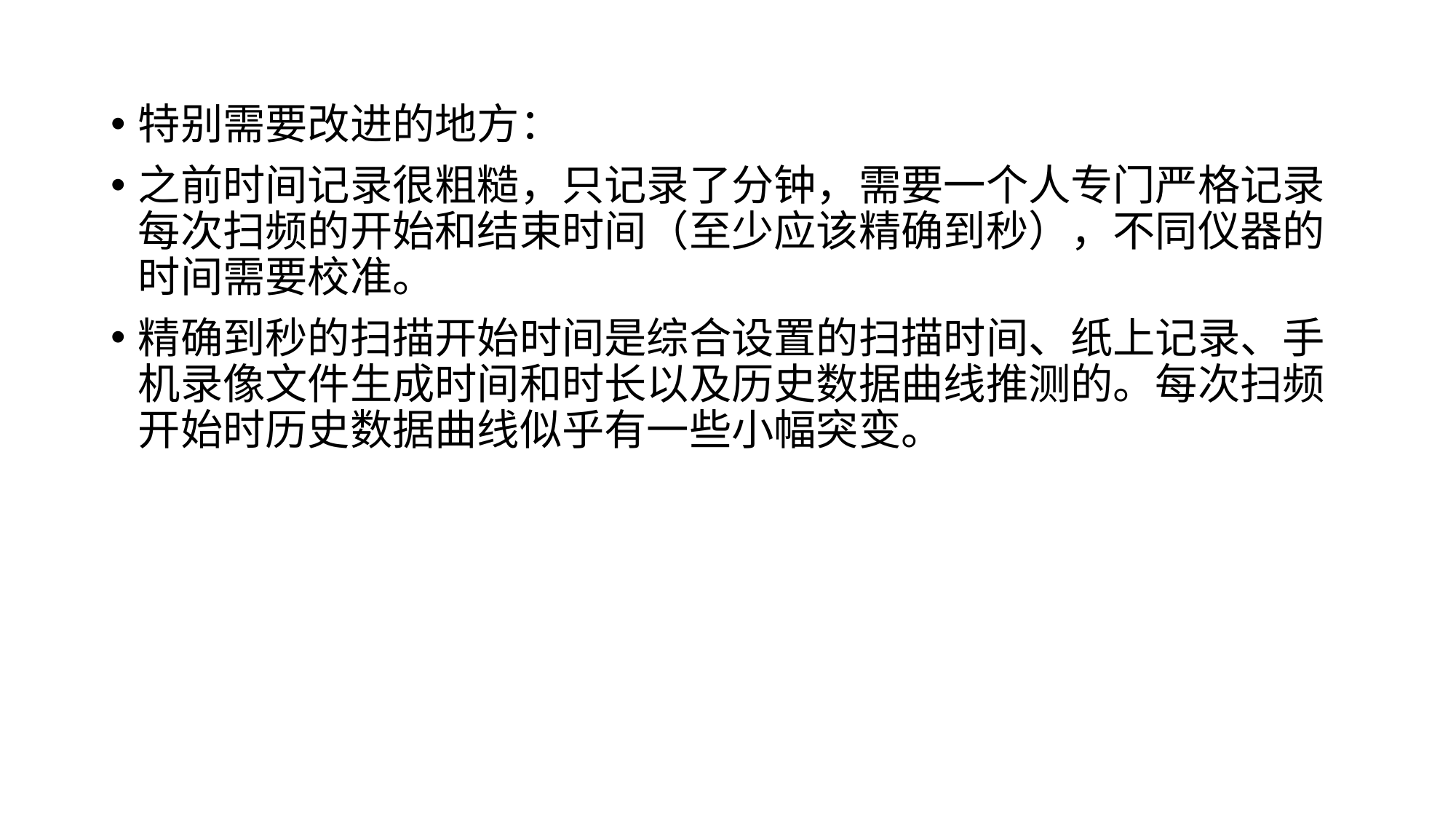

特别需要改进的地方：
之前时间记录很粗糙，只记录了分钟，需要一个人专门严格记录每次扫频的开始和结束时间（至少应该精确到秒），不同仪器的时间需要校准。
精确到秒的扫描开始时间是综合设置的扫描时间、纸上记录、手机录像文件生成时间和时长以及历史数据曲线推测的。每次扫频开始时历史数据曲线似乎有一些小幅突变。